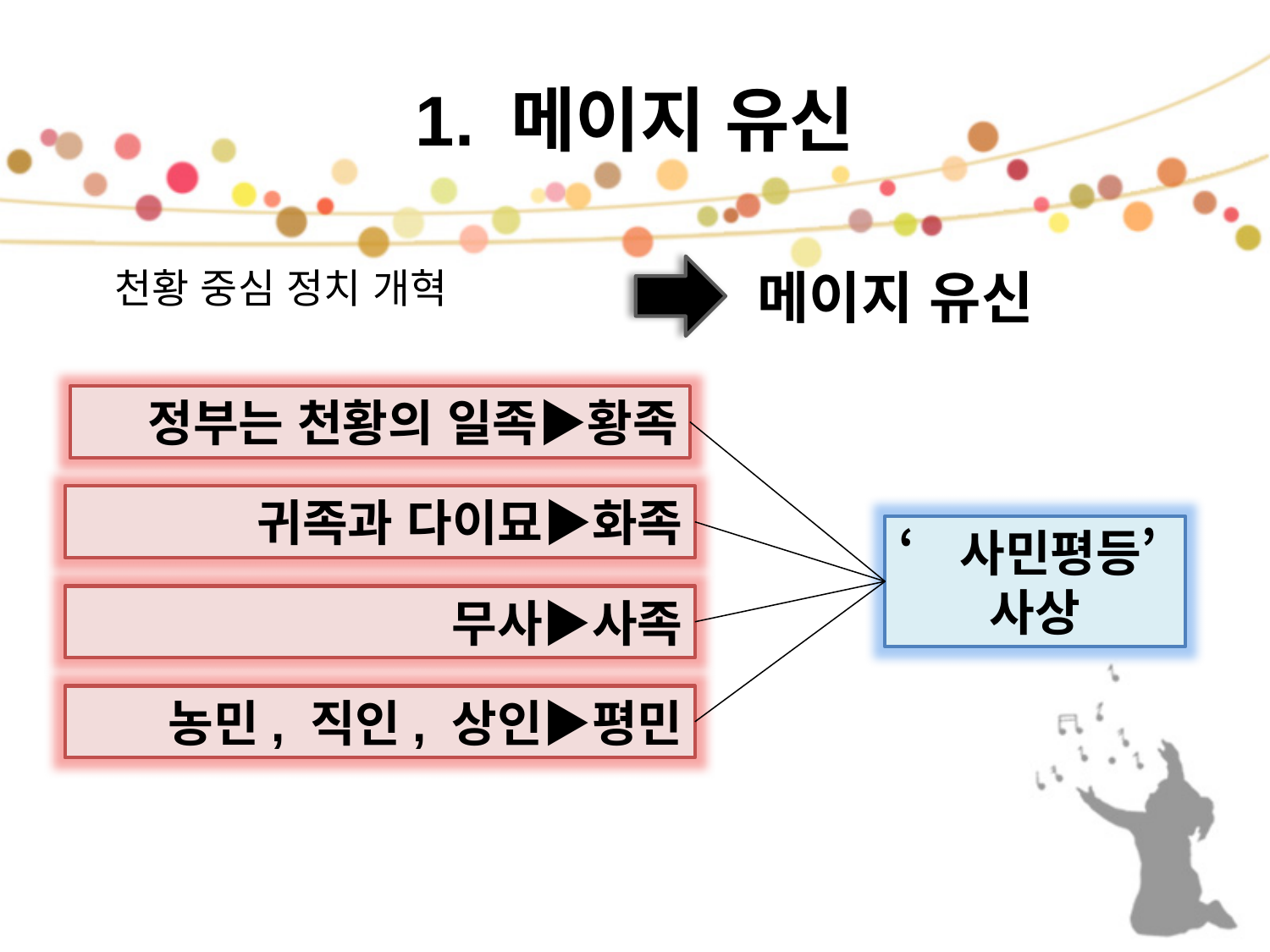

# 1. 메이지 유신
  천황 중심 정치 개혁

메이지 유신
정부는 천황의 일족▶황족
귀족과 다이묘▶화족
‘사민평등’
사상
무사▶사족
농민, 직인, 상인▶평민